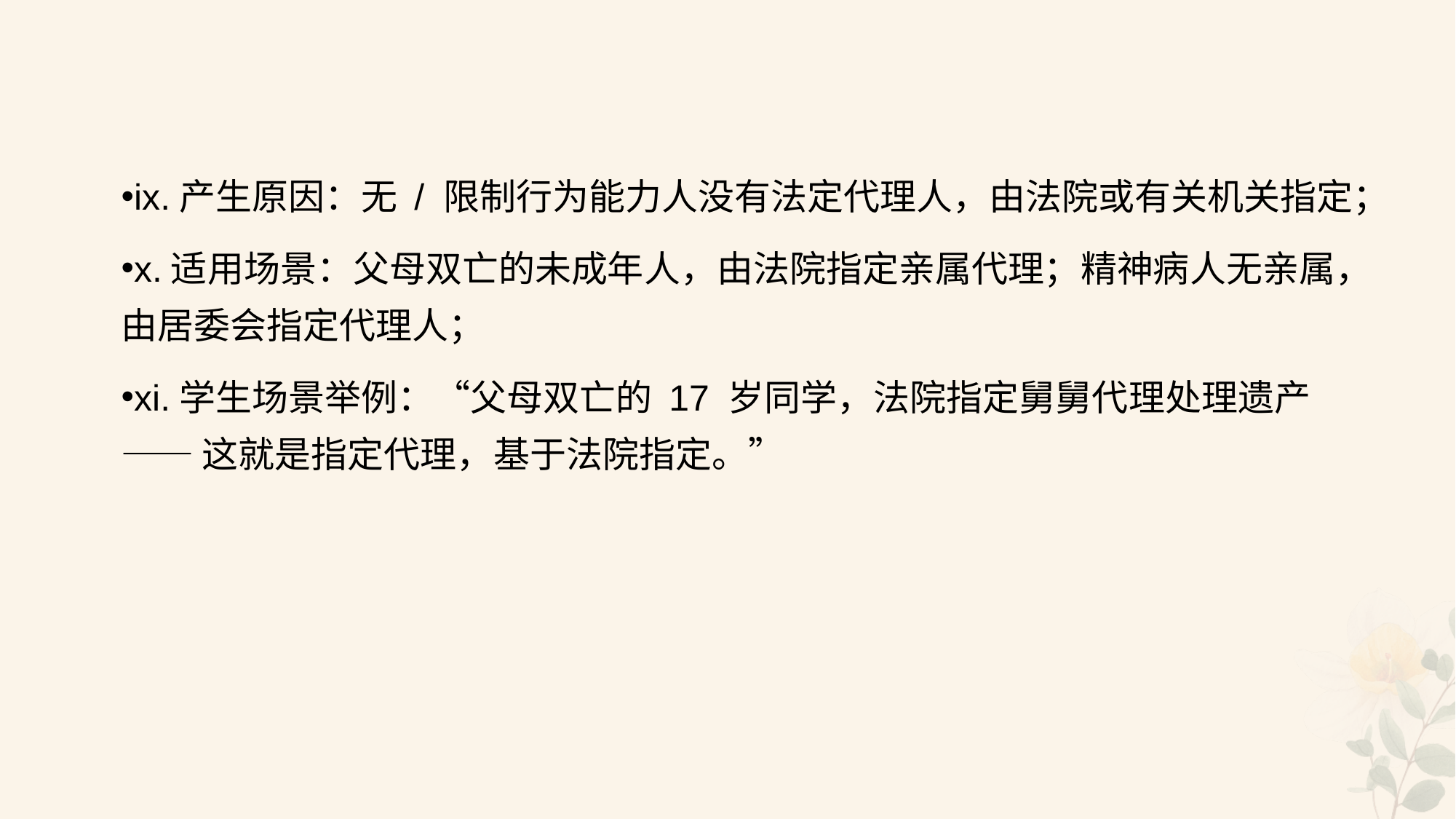

#
ix.产生原因：无 / 限制行为能力人没有法定代理人，由法院或有关机关指定；
x.适用场景：父母双亡的未成年人，由法院指定亲属代理；精神病人无亲属，由居委会指定代理人；
xi.学生场景举例：“父母双亡的 17 岁同学，法院指定舅舅代理处理遗产 —— 这就是指定代理，基于法院指定。”